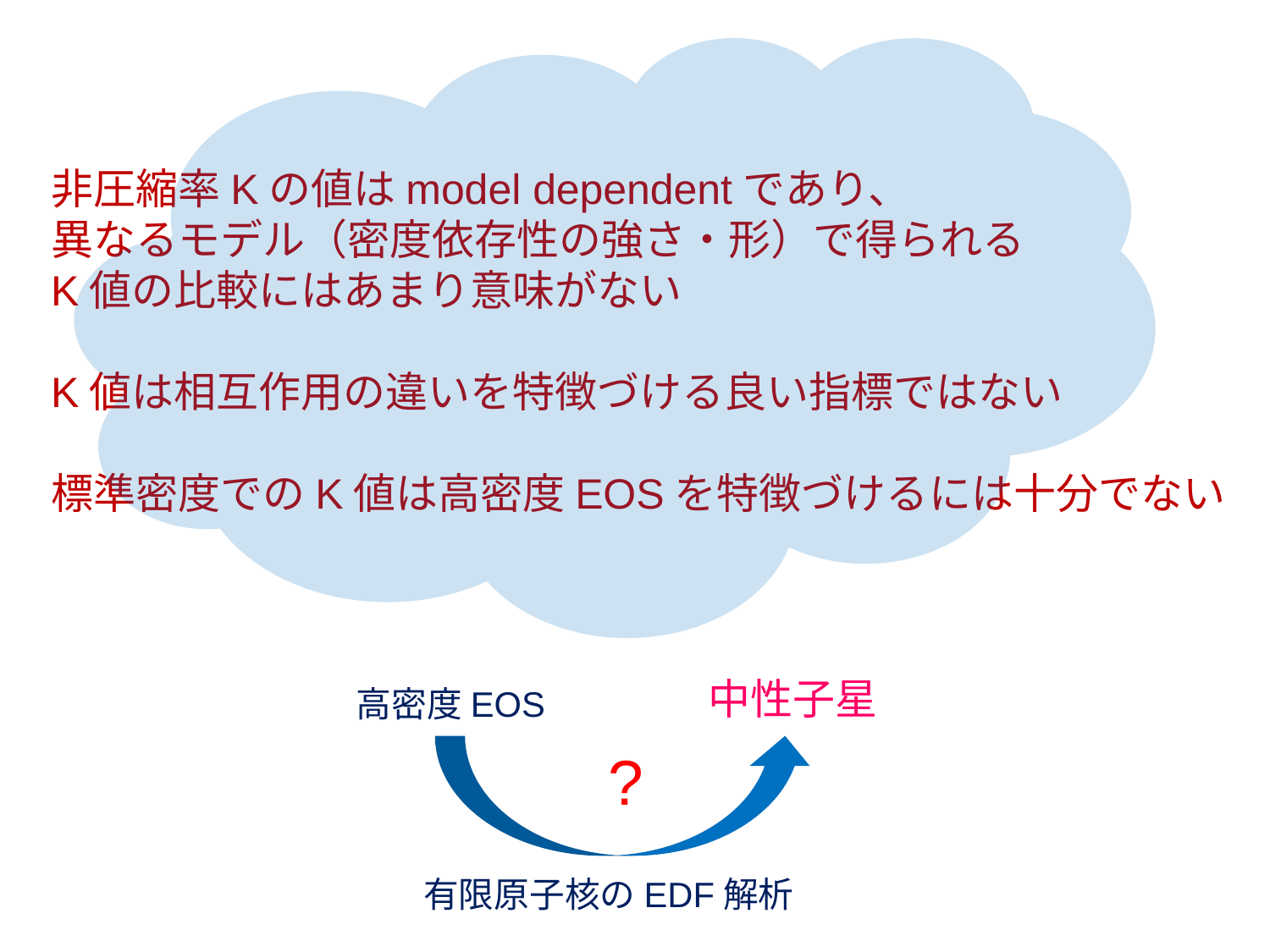

非圧縮率Kの値はmodel dependentであり、
異なるモデル（密度依存性の強さ・形）で得られる
K値の比較にはあまり意味がない

K値は相互作用の違いを特徴づける良い指標ではない

標準密度でのK値は高密度EOSを特徴づけるには十分でない

中性子星
高密度EOS

?
有限原子核のEDF解析